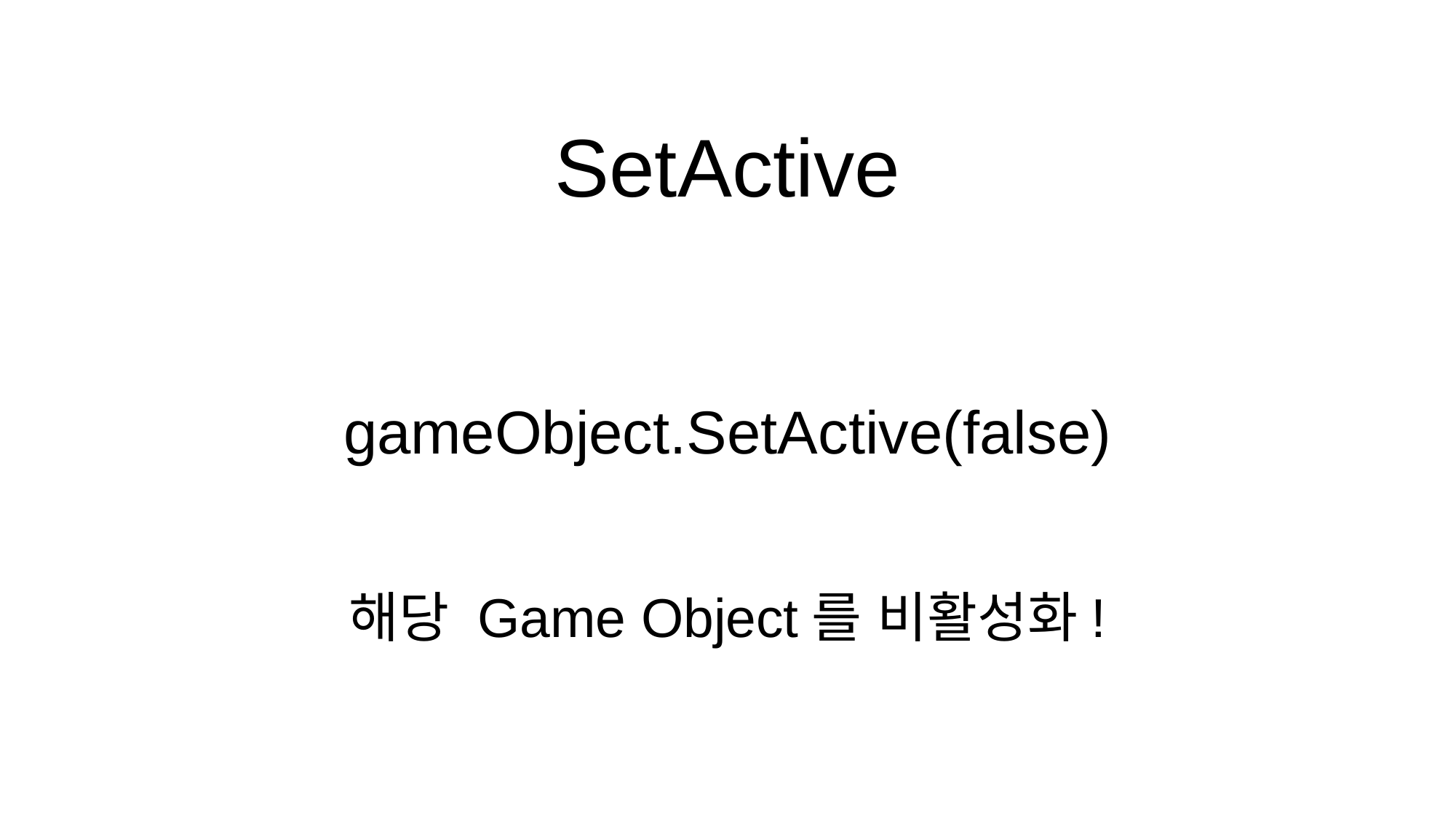

# SetActive
gameObject.SetActive(false)
해당 Game Object를 비활성화!